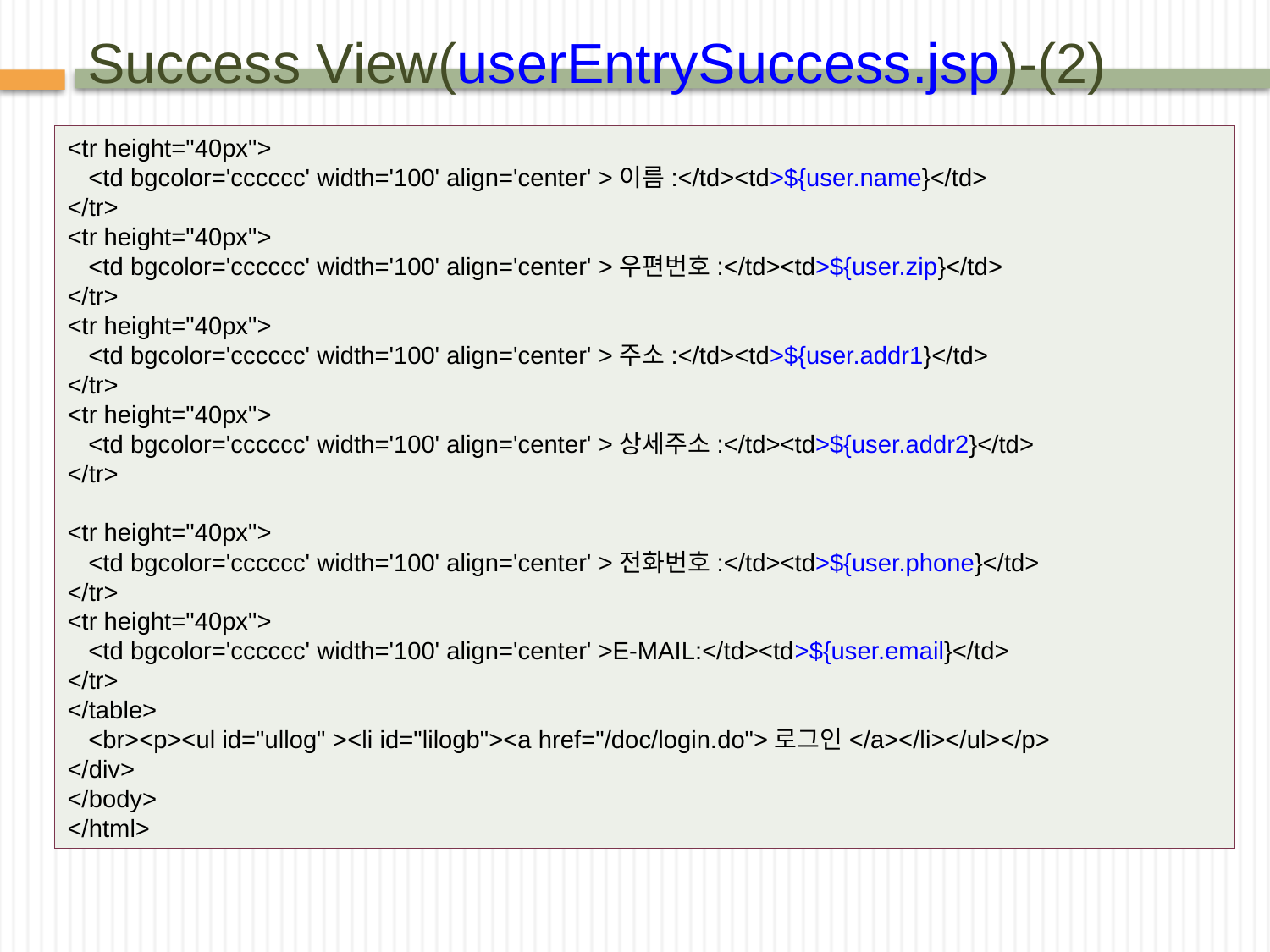

# Success View(userEntrySuccess.jsp)-(2)
<tr height="40px">
   <td bgcolor='cccccc' width='100' align='center' >이름:</td><td>${user.name}</td>
</tr>
<tr height="40px">
   <td bgcolor='cccccc' width='100' align='center' >우편번호:</td><td>${user.zip}</td>
</tr>
<tr height="40px">
   <td bgcolor='cccccc' width='100' align='center' >주소:</td><td>${user.addr1}</td>
</tr>
<tr height="40px">
   <td bgcolor='cccccc' width='100' align='center' >상세주소:</td><td>${user.addr2}</td>
</tr>

<tr height="40px">
   <td bgcolor='cccccc' width='100' align='center' >전화번호:</td><td>${user.phone}</td>
</tr>
<tr height="40px">
   <td bgcolor='cccccc' width='100' align='center' >E-MAIL:</td><td>${user.email}</td>
</tr>
</table>
   <br><p><ul id="ullog" ><li id="lilogb"><a href="/doc/login.do">로그인</a></li></ul></p>
</div>
</body>
</html>